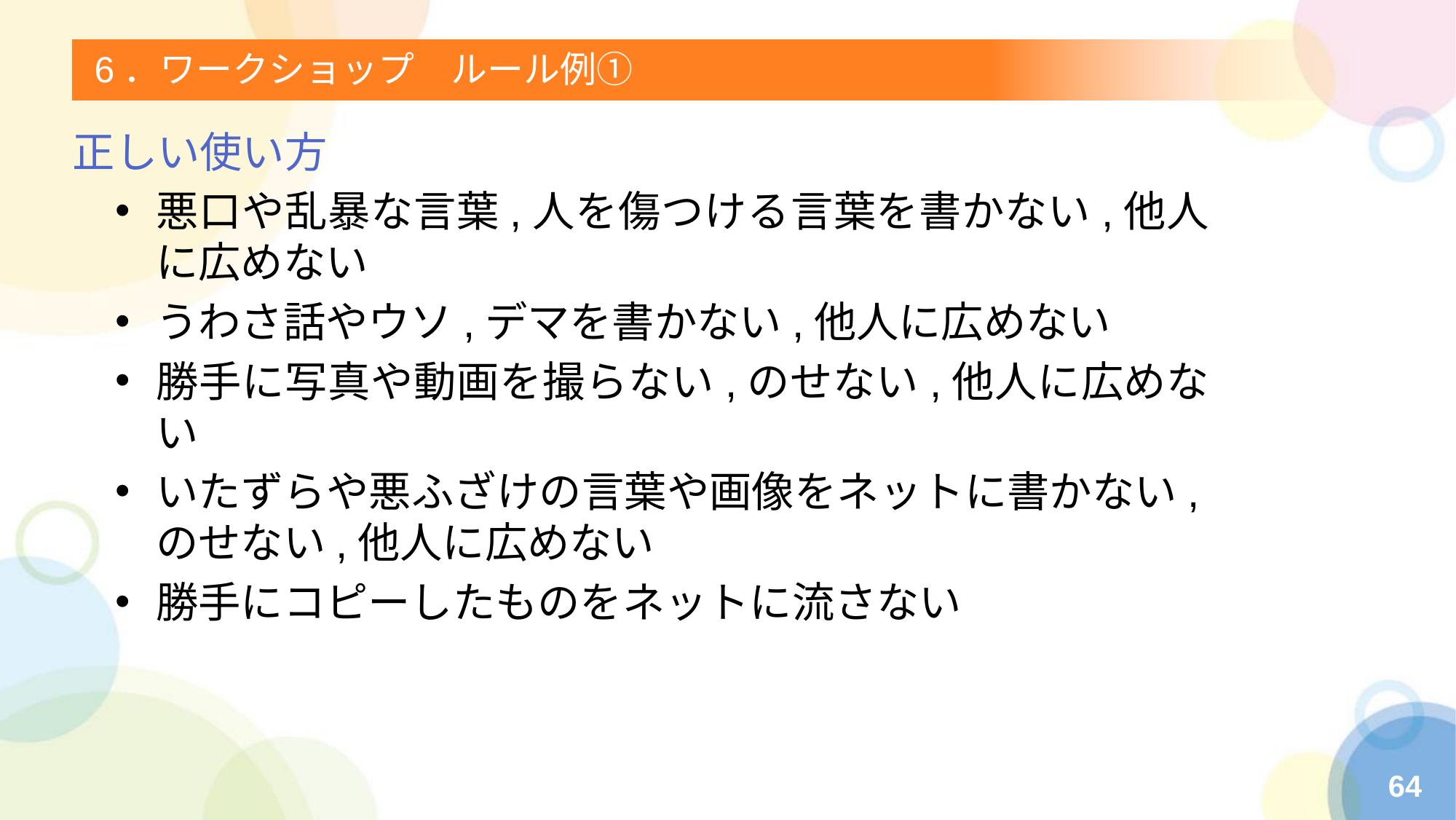

# 6．ワークショップ　ルール例①
正しい使い方
悪口や乱暴な言葉,人を傷つける言葉を書かない,他人に広めない
うわさ話やウソ,デマを書かない,他人に広めない
勝手に写真や動画を撮らない,のせない,他人に広めない
いたずらや悪ふざけの言葉や画像をネットに書かない,のせない,他人に広めない
勝手にコピーしたものをネットに流さない
64